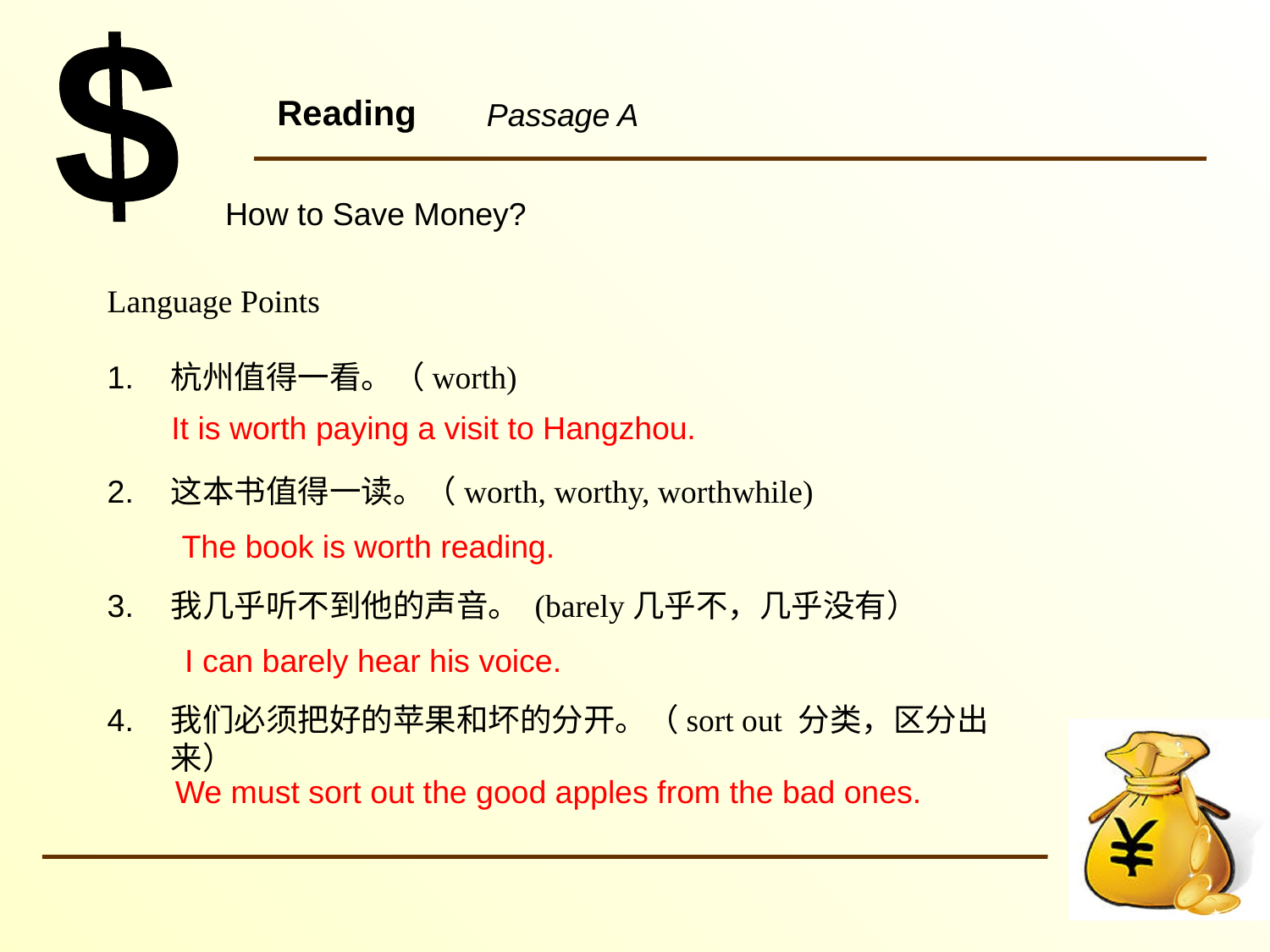

# Reading
Passage A
How to Save Money?
Language Points

杭州值得一看。（worth)

这本书值得一读。（worth, worthy, worthwhile)

我几乎听不到他的声音。 (barely几乎不，几乎没有）

我们必须把好的苹果和坏的分开。（sort out 分类，区分出来）
It is worth paying a visit to Hangzhou.
The book is worth reading.
I can barely hear his voice.
We must sort out the good apples from the bad ones.